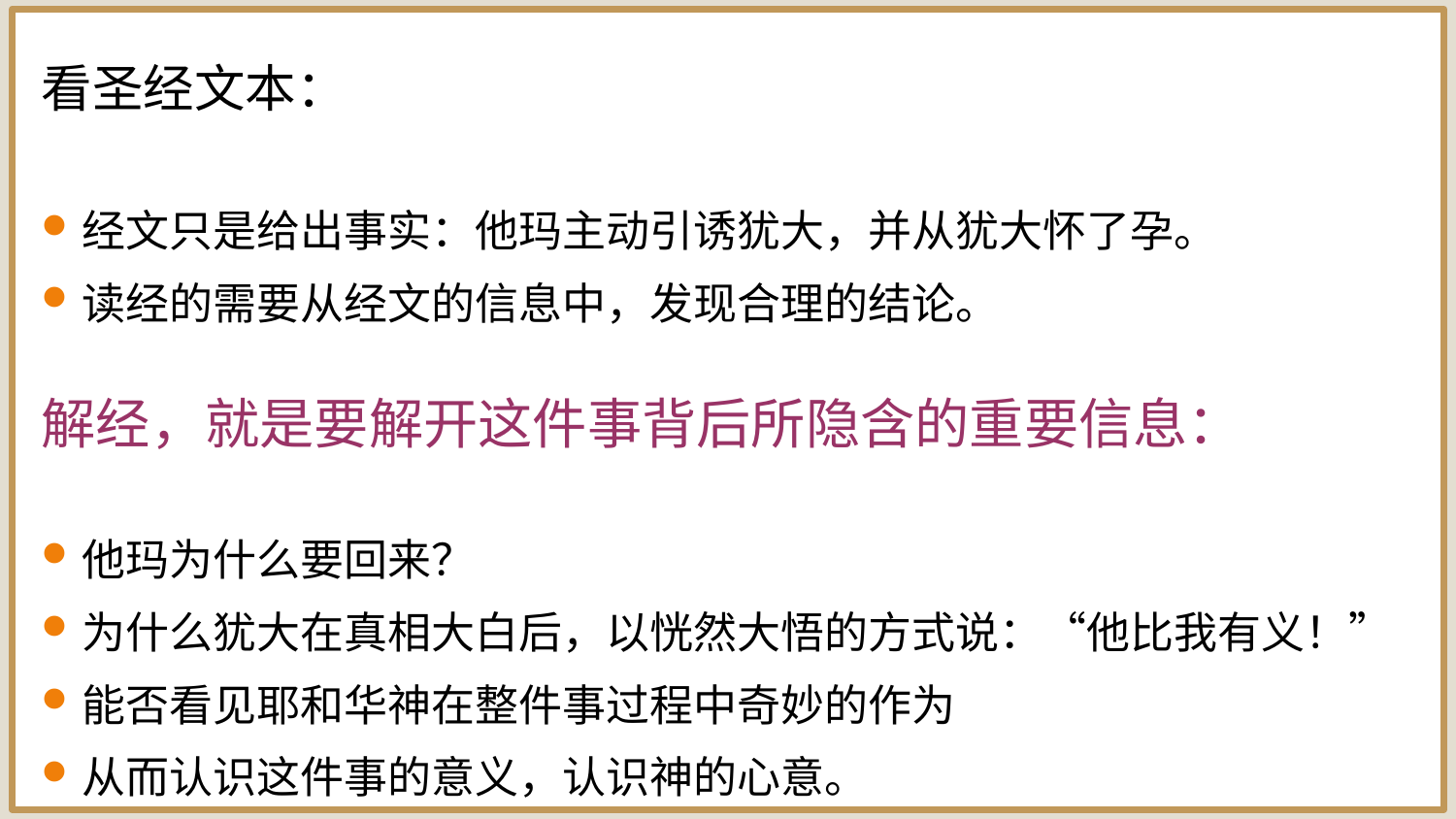

看圣经文本：

经文只是给出事实：他玛主动引诱犹大，并从犹大怀了孕。
读经的需要从经文的信息中，发现合理的结论。

解经，就是要解开这件事背后所隐含的重要信息：

他玛为什么要回来？
为什么犹大在真相大白后，以恍然大悟的方式说：“他比我有义！”
能否看见耶和华神在整件事过程中奇妙的作为
从而认识这件事的意义，认识神的心意。